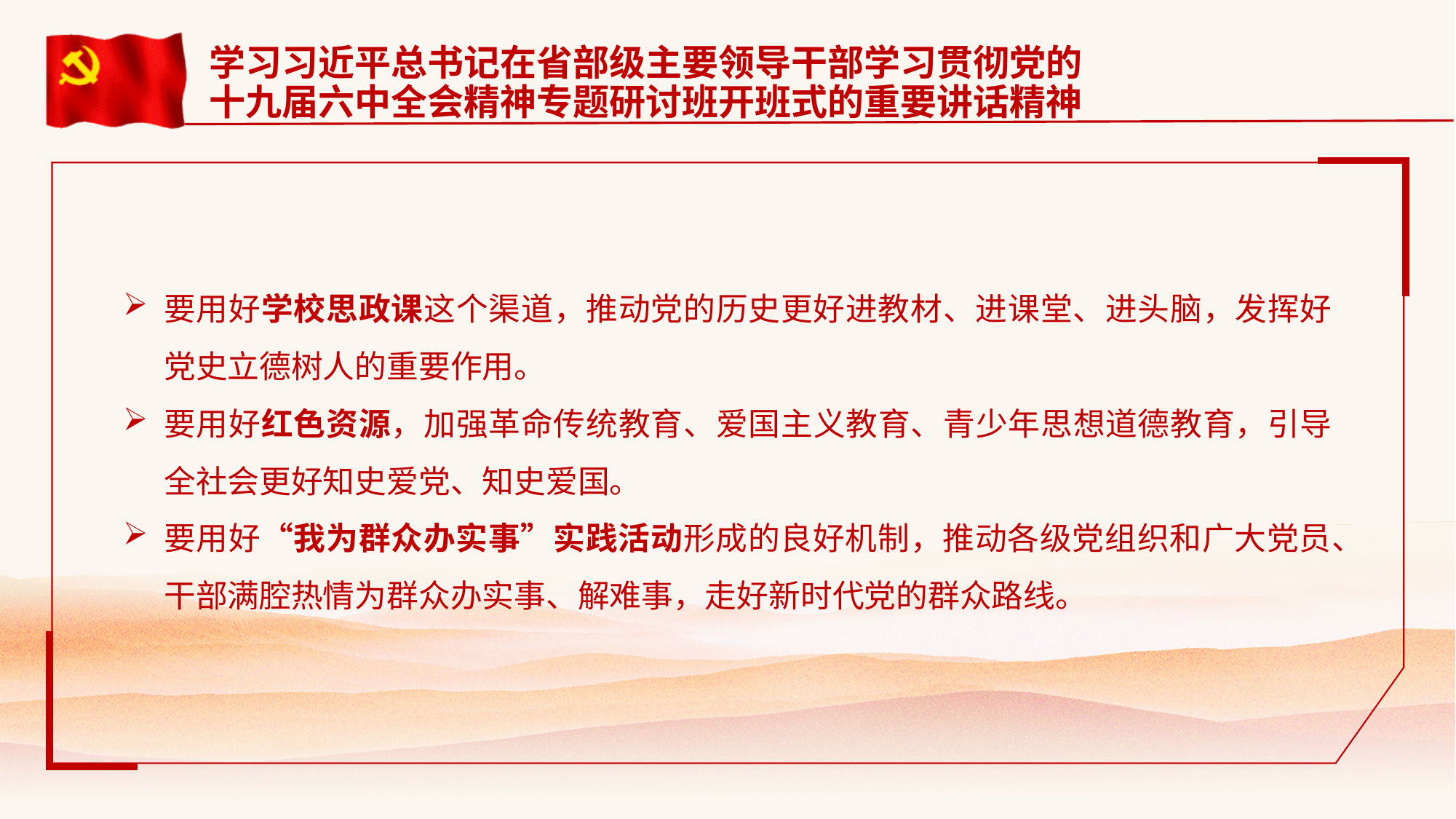

# 学习习近平总书记在省部级主要领导干部学习贯彻党的十九届六中全会精神专题研讨班开班式的重要讲话精神

要用好学校思政课这个渠道，推动党的历史更好进教材、进课堂、进头脑，发挥好党史立德树人的重要作用。
要用好红色资源，加强革命传统教育、爱国主义教育、青少年思想道德教育，引导全社会更好知史爱党、知史爱国。
要用好“我为群众办实事”实践活动形成的良好机制，推动各级党组织和广大党员、干部满腔热情为群众办实事、解难事，走好新时代党的群众路线。